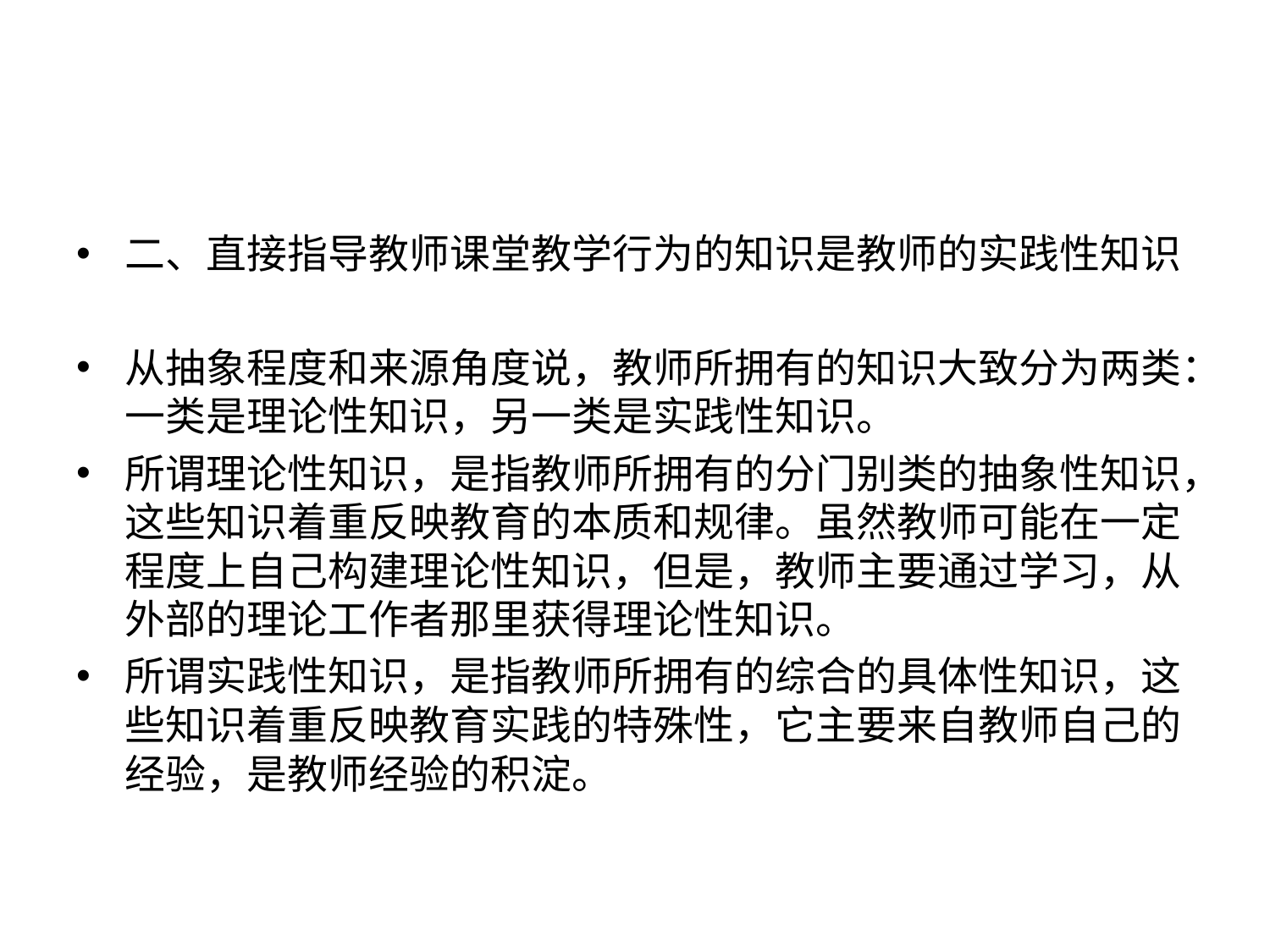

#
二、直接指导教师课堂教学行为的知识是教师的实践性知识

从抽象程度和来源角度说，教师所拥有的知识大致分为两类：一类是理论性知识，另一类是实践性知识。
所谓理论性知识，是指教师所拥有的分门别类的抽象性知识，这些知识着重反映教育的本质和规律。虽然教师可能在一定程度上自己构建理论性知识，但是，教师主要通过学习，从外部的理论工作者那里获得理论性知识。
所谓实践性知识，是指教师所拥有的综合的具体性知识，这些知识着重反映教育实践的特殊性，它主要来自教师自己的经验，是教师经验的积淀。